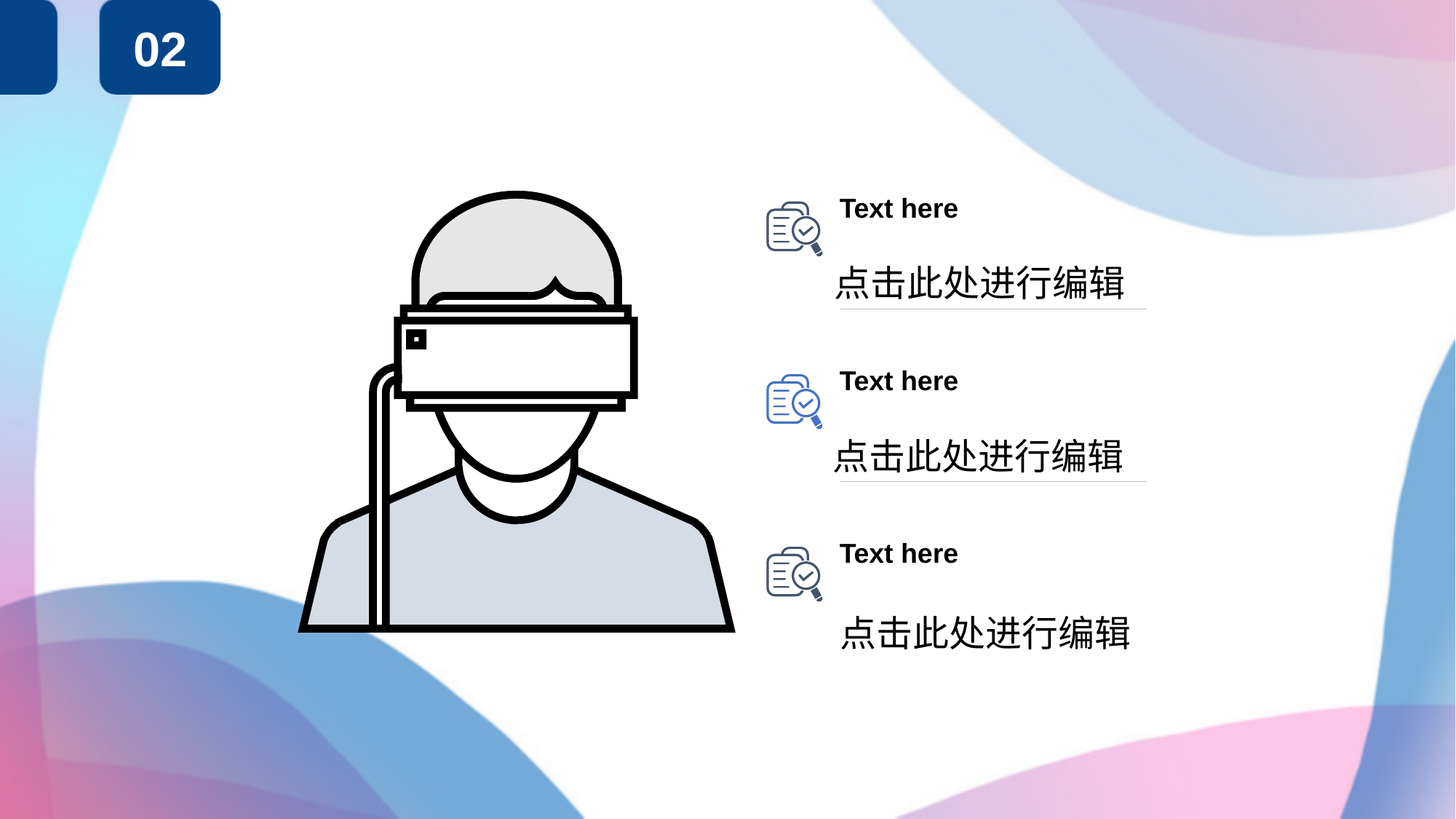

02

Text here

Text here

Text here

点击此处进行编辑
点击此处进行编辑
点击此处进行编辑